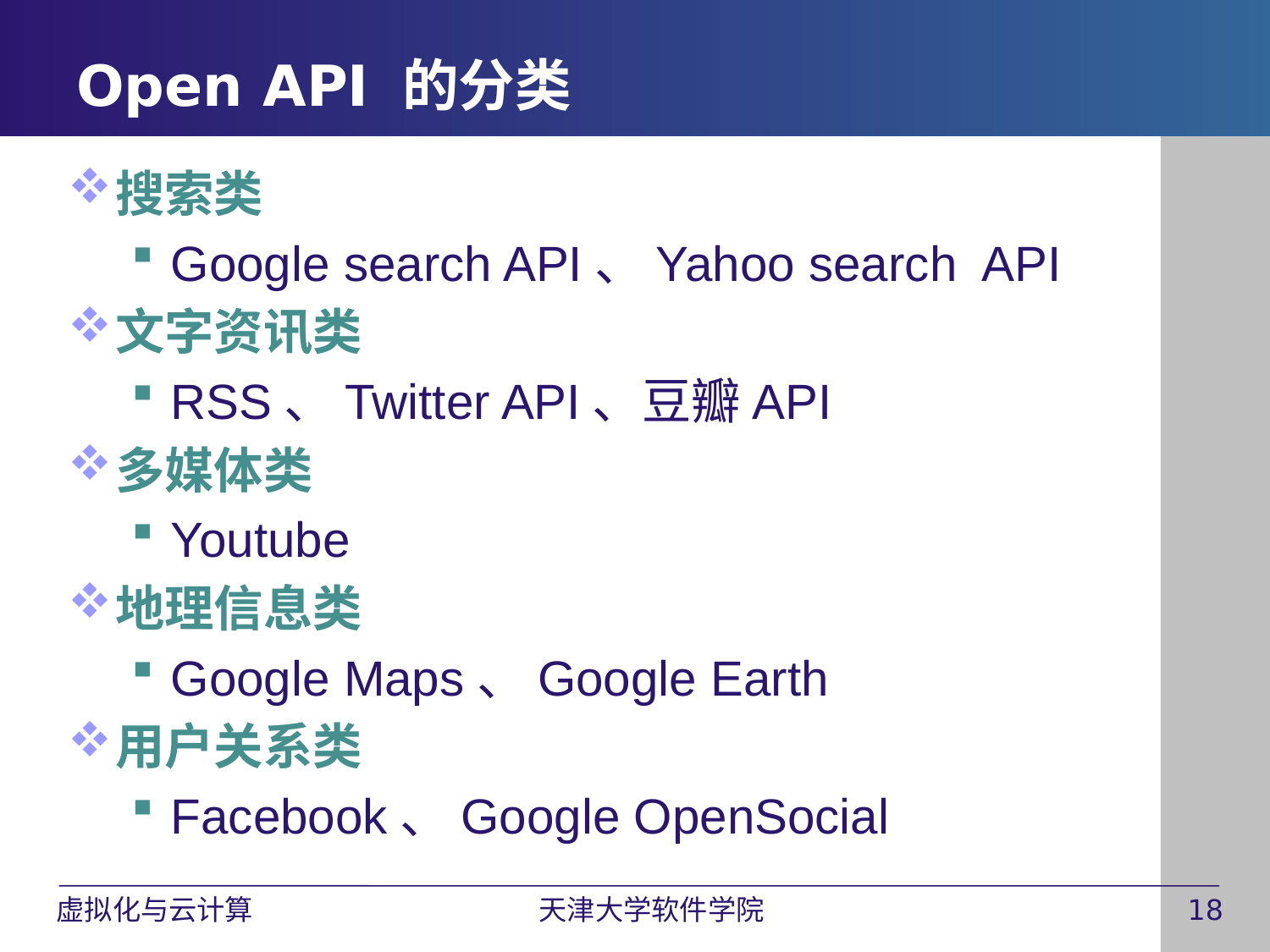

# Open API 的分类
搜索类
Google search API、Yahoo search  API
文字资讯类
RSS、Twitter API、豆瓣API
多媒体类
Youtube
地理信息类
Google Maps、Google Earth
用户关系类
Facebook、Google OpenSocial